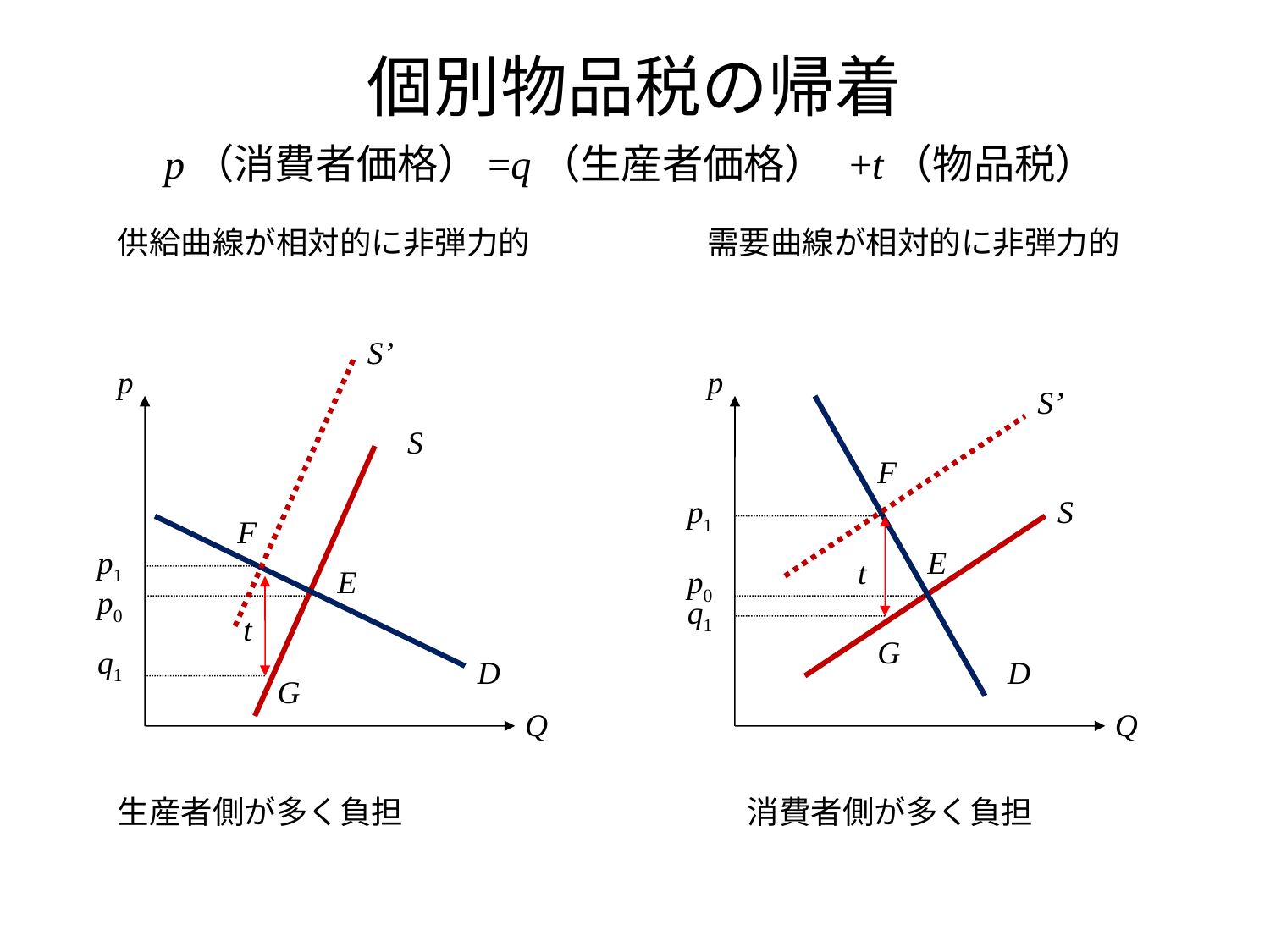

# 個別物品税の帰着 p（消費者価格）=q（生産者価格） +t（物品税）
供給曲線が相対的に非弾力的
需要曲線が相対的に非弾力的
S’
p

p
S’

S

F
p1
S
F

p1
E
t
E
p0

p0

q1

t

G
q1
D
D
G

Q
Q

生産者側が多く負担
消費者側が多く負担